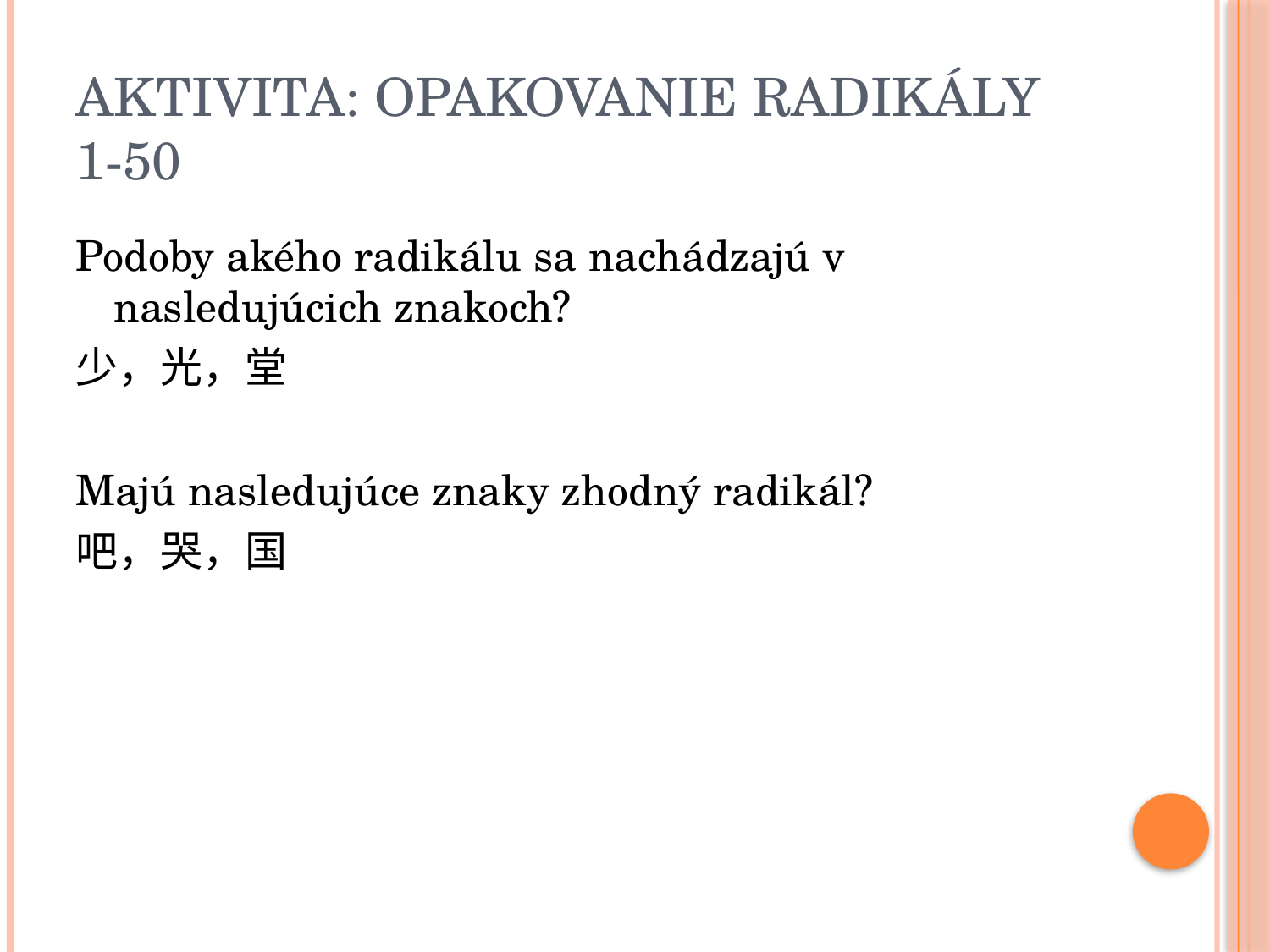

# Aktivita: opakovanie radikály 1-50
Podoby akého radikálu sa nachádzajú v nasledujúcich znakoch?
少，光，堂

Majú nasledujúce znaky zhodný radikál?
吧，哭，国